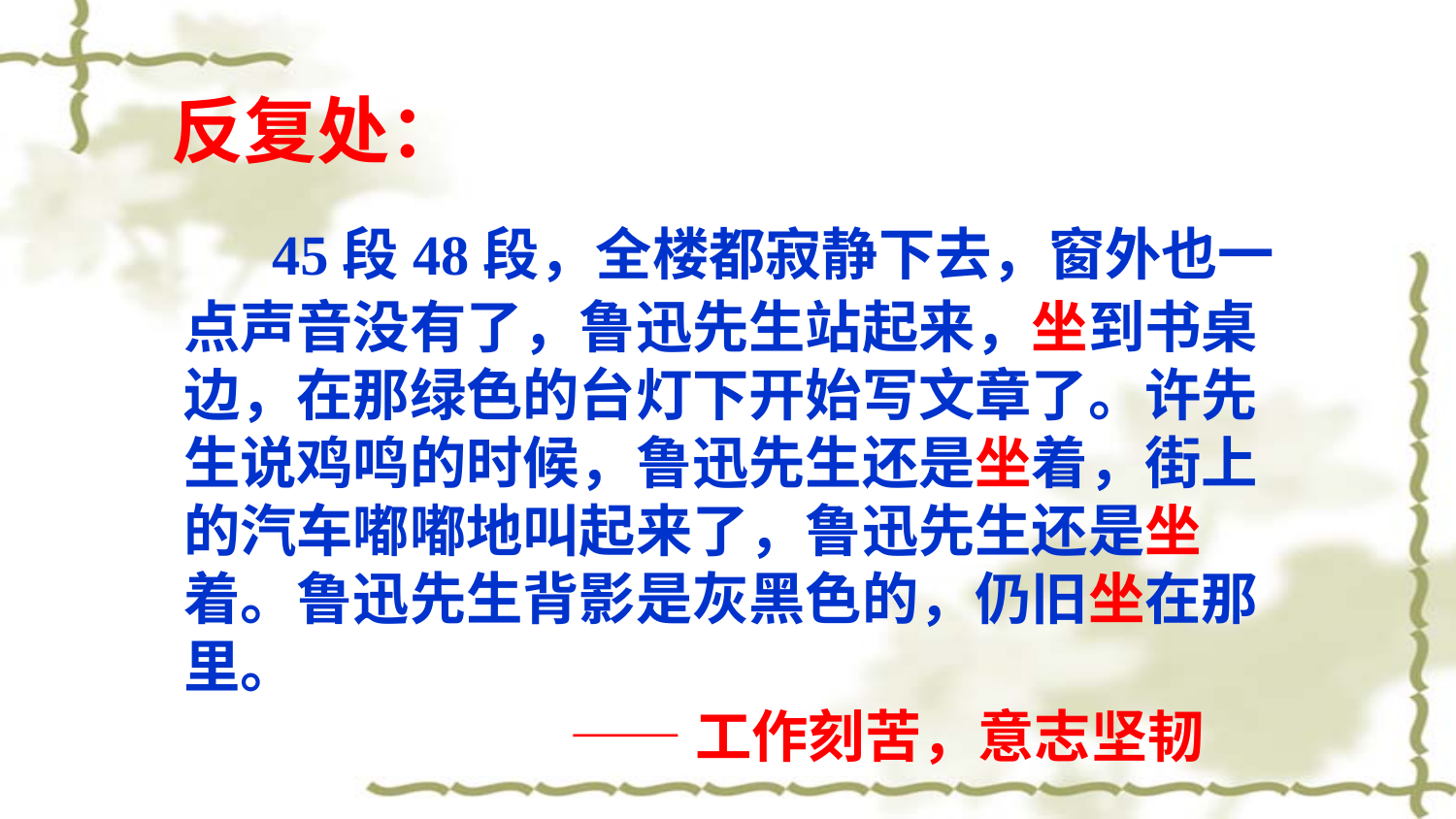

反复处：
        45段48段，全楼都寂静下去，窗外也一点声音没有了，鲁迅先生站起来，坐到书桌边，在那绿色的台灯下开始写文章了。许先生说鸡鸣的时候，鲁迅先生还是坐着，街上的汽车嘟嘟地叫起来了，鲁迅先生还是坐着。鲁迅先生背影是灰黑色的，仍旧坐在那里。
                                   ——工作刻苦，意志坚韧